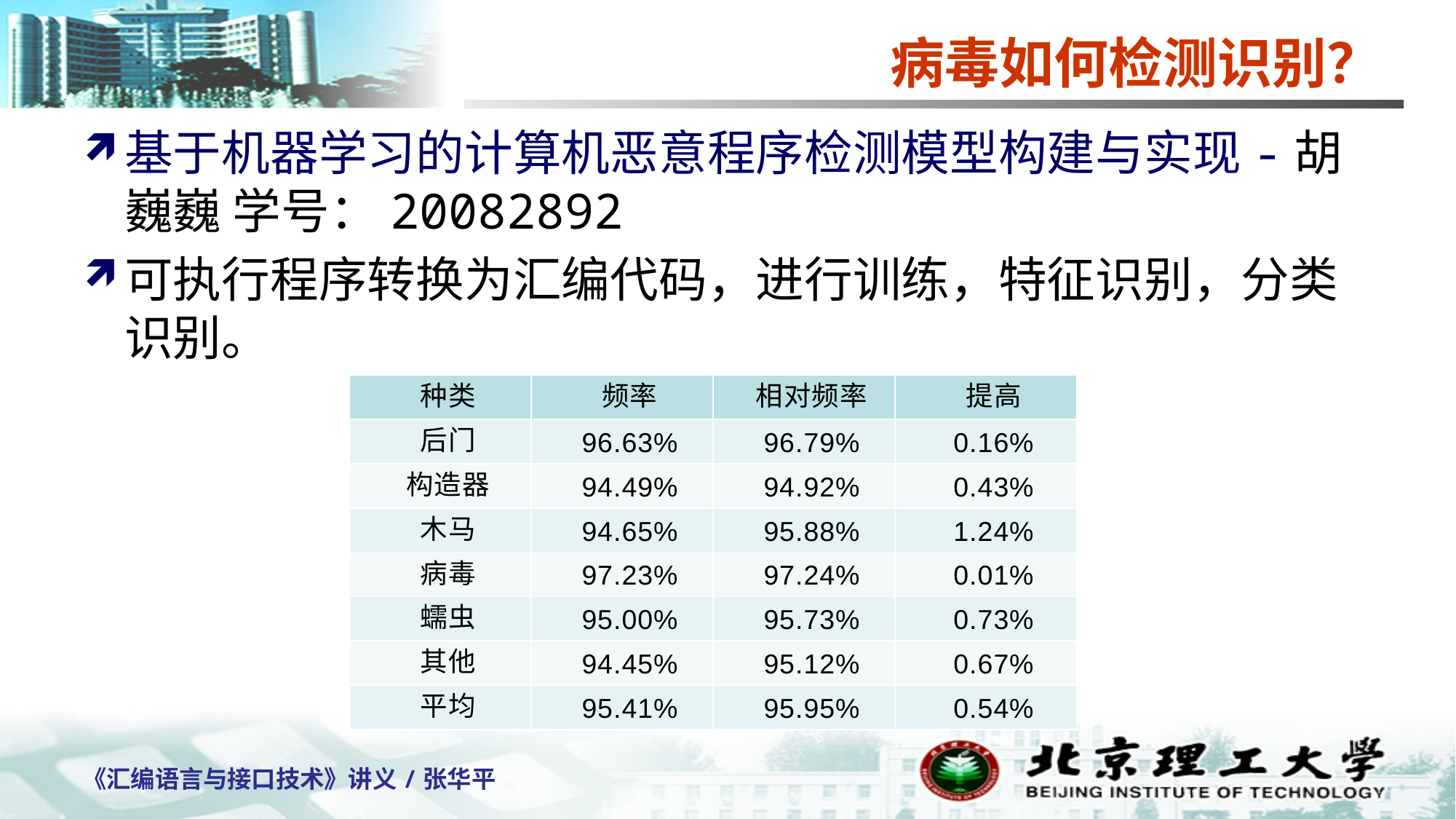

# 病毒如何检测识别？
基于机器学习的计算机恶意程序检测模型构建与实现-胡巍巍 学号：20082892
可执行程序转换为汇编代码，进行训练，特征识别，分类识别。

| 种类 | 频率 | 相对频率 | 提高 |
| --- | --- | --- | --- |
| 后门 | 96.63% | 96.79% | 0.16% |
| 构造器 | 94.49% | 94.92% | 0.43% |
| 木马 | 94.65% | 95.88% | 1.24% |
| 病毒 | 97.23% | 97.24% | 0.01% |
| 蠕虫 | 95.00% | 95.73% | 0.73% |
| 其他 | 94.45% | 95.12% | 0.67% |
| 平均 | 95.41% | 95.95% | 0.54% |